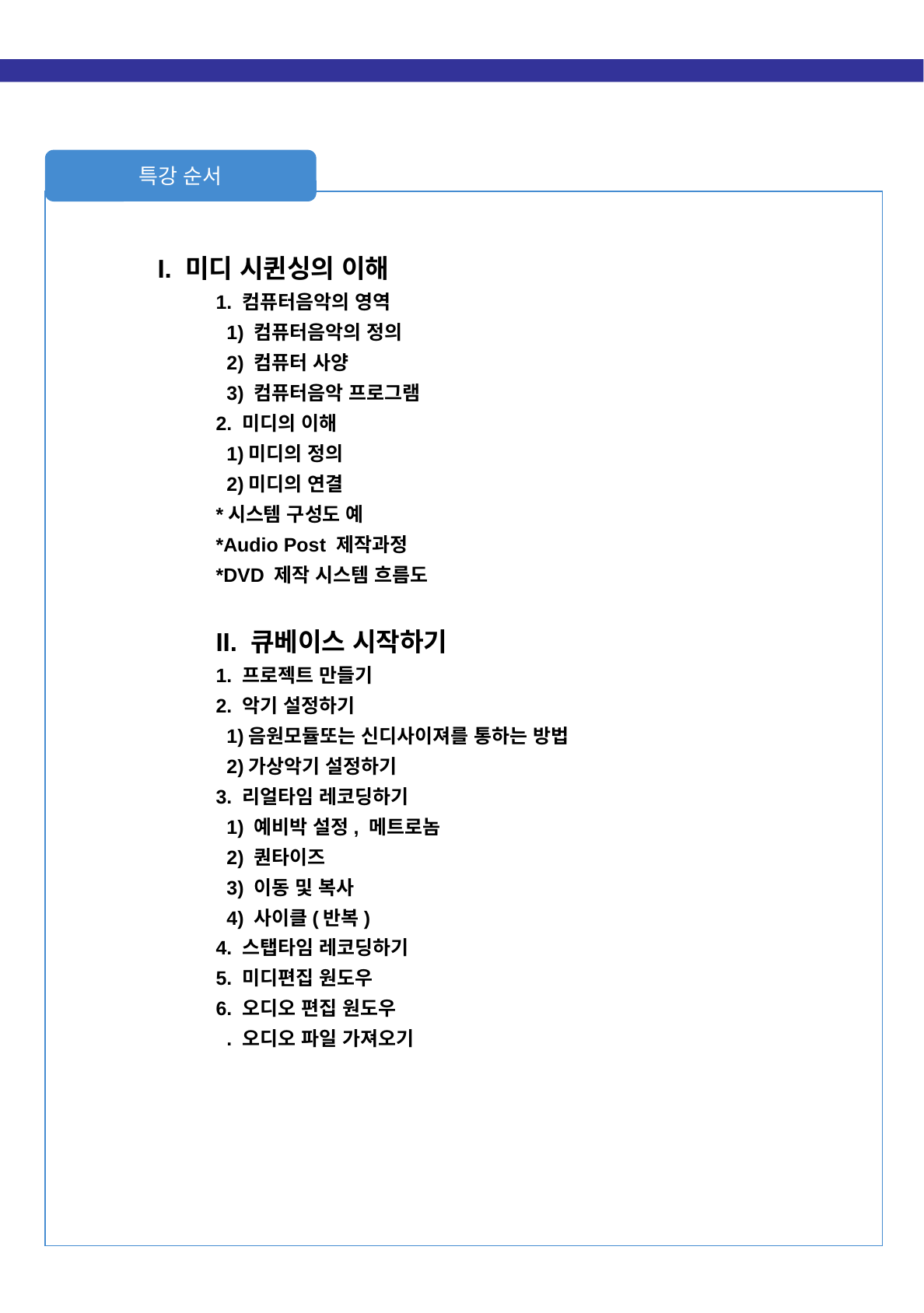

특강 순서

I. 미디 시퀸싱의 이해
1. 컴퓨터음악의 영역
  1) 컴퓨터음악의 정의
  2) 컴퓨터 사양
  3) 컴퓨터음악 프로그램
2. 미디의 이해
  1)미디의 정의
  2)미디의 연결
*시스템 구성도 예
*Audio Post 제작과정
*DVD 제작 시스템 흐름도

II. 큐베이스 시작하기
1. 프로젝트 만들기
2. 악기 설정하기
  1)음원모듈또는 신디사이져를 통하는 방법
  2)가상악기 설정하기
3. 리얼타임 레코딩하기
  1) 예비박 설정, 메트로놈
  2) 퀀타이즈
  3) 이동 및 복사
  4) 사이클(반복)
4. 스탭타임 레코딩하기
5. 미디편집 원도우
6. 오디오 편집 원도우
  . 오디오 파일 가져오기